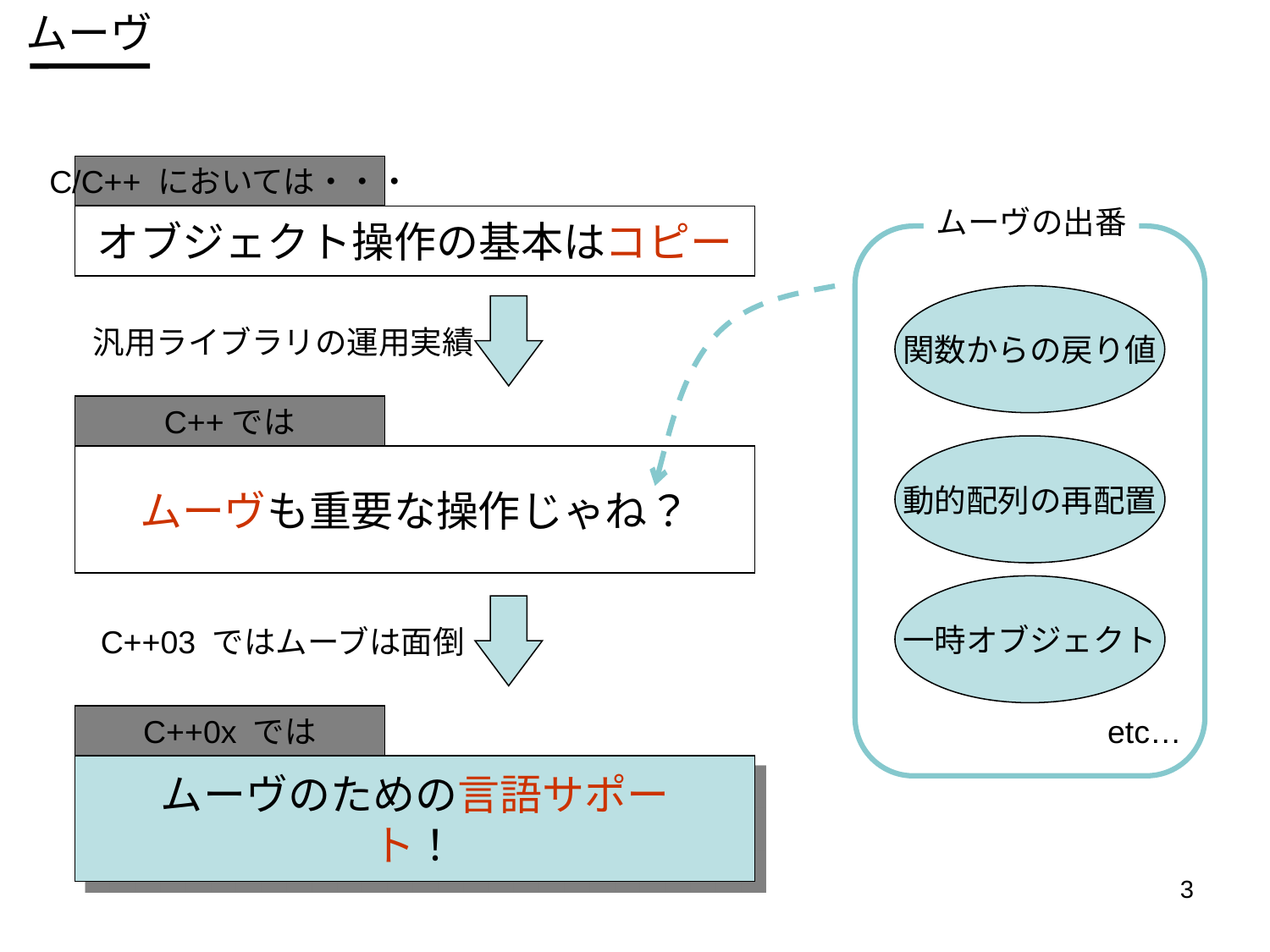

ムーヴ

C/C++ においては・・・
ムーヴの出番
オブジェクト操作の基本はコピー

関数からの戻り値

汎用ライブラリの運用実績
C++では
動的配列の再配置
ムーヴも重要な操作じゃね？
一時オブジェクト

C++03 ではムーブは面倒
C++0x では
etc…
ムーヴのための言語サポート！
3